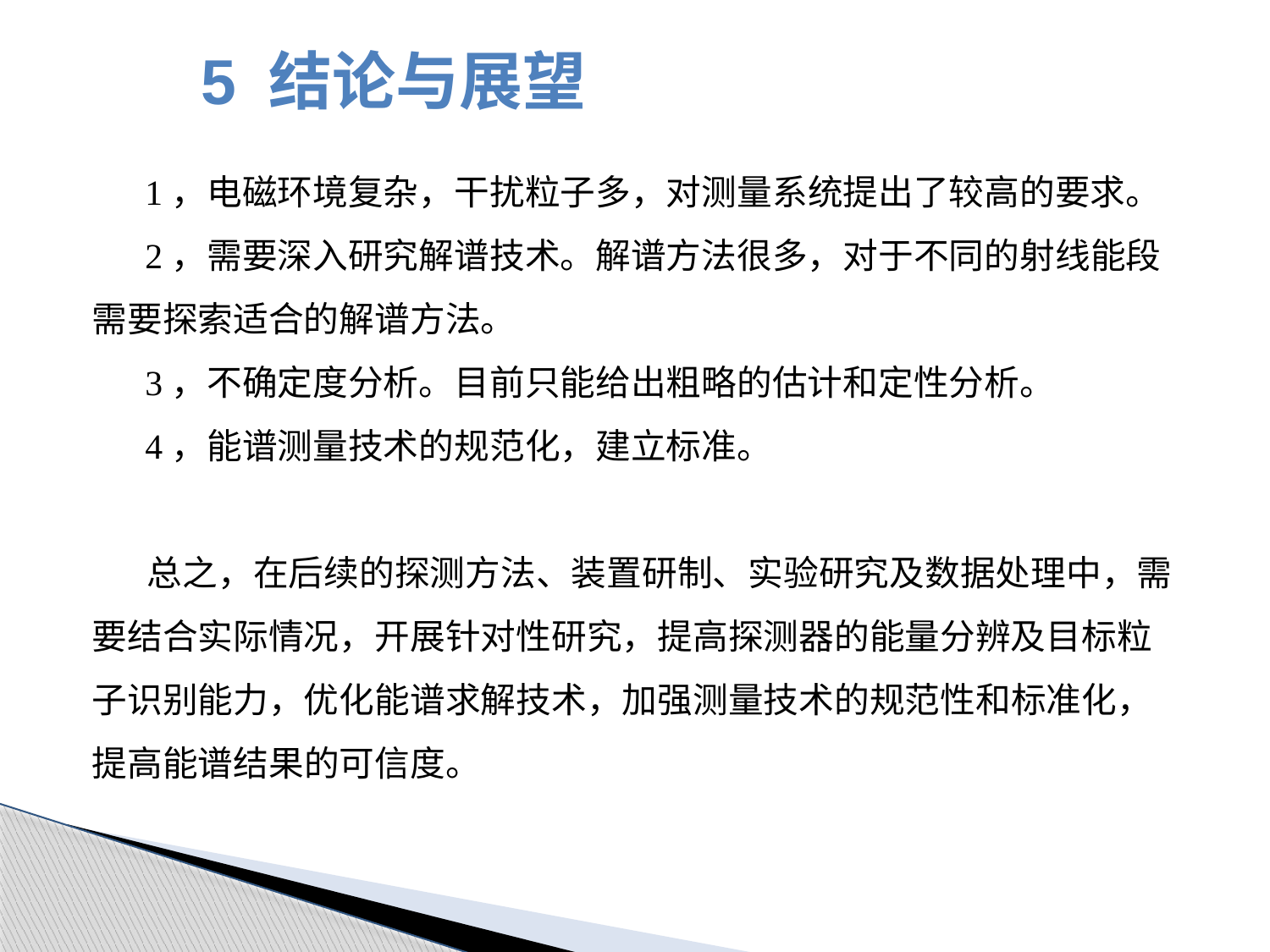

5 结论与展望
      1，电磁环境复杂，干扰粒子多，对测量系统提出了较高的要求。
      2，需要深入研究解谱技术。解谱方法很多，对于不同的射线能段需要探索适合的解谱方法。
      3，不确定度分析。目前只能给出粗略的估计和定性分析。
      4，能谱测量技术的规范化，建立标准。

      总之，在后续的探测方法、装置研制、实验研究及数据处理中，需要结合实际情况，开展针对性研究，提高探测器的能量分辨及目标粒子识别能力，优化能谱求解技术，加强测量技术的规范性和标准化，提高能谱结果的可信度。